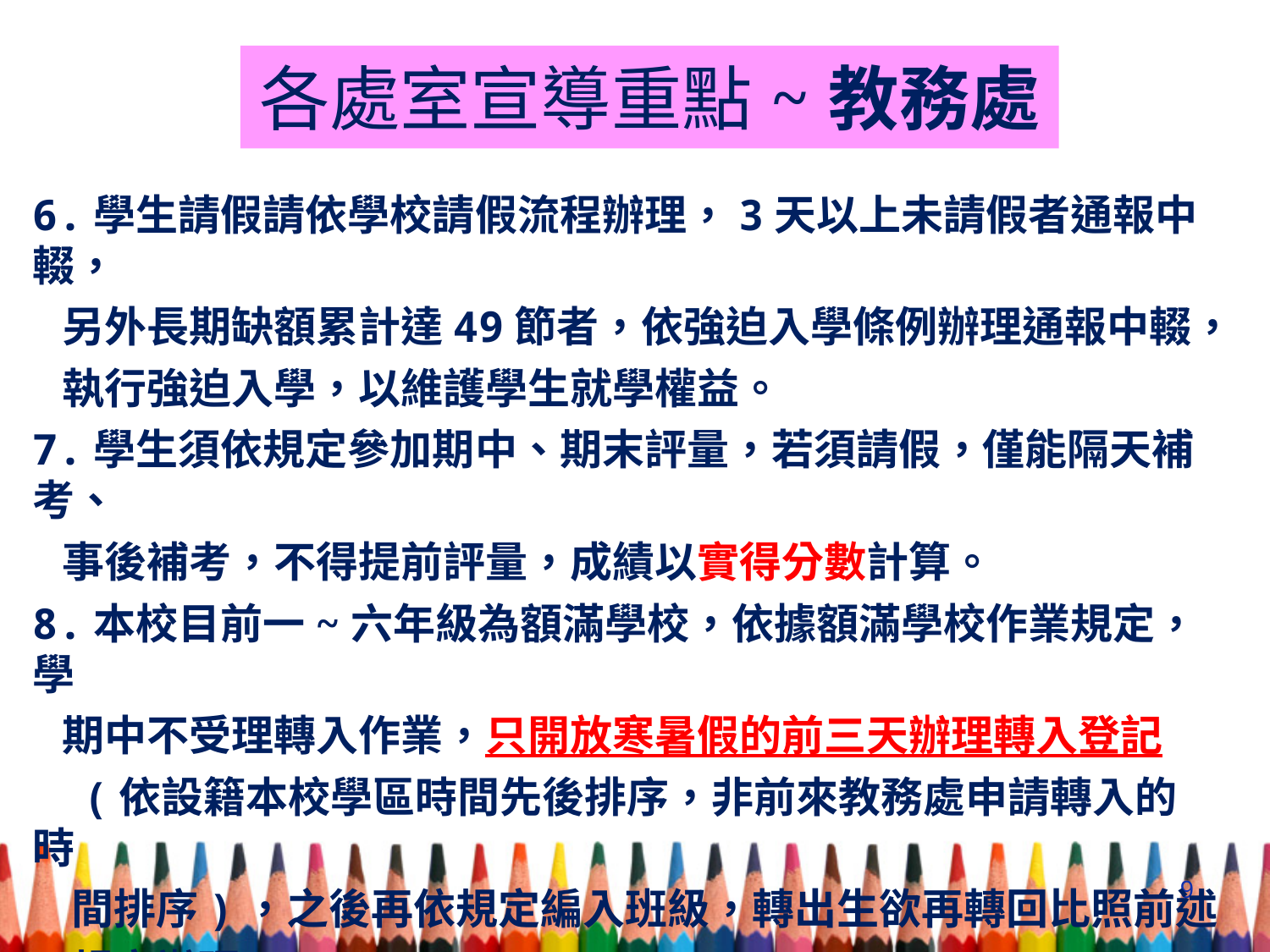

# 各處室宣導重點~教務處
6.學生請假請依學校請假流程辦理，3天以上未請假者通報中輟，
  另外長期缺額累計達49節者，依強迫入學條例辦理通報中輟，
  執行強迫入學，以維護學生就學權益。
7.學生須依規定參加期中、期末評量，若須請假，僅能隔天補考、
  事後補考，不得提前評量，成績以實得分數計算。
8.本校目前一~六年級為額滿學校，依據額滿學校作業規定，學
  期中不受理轉入作業，只開放寒暑假的前三天辦理轉入登記
  (依設籍本校學區時間先後排序，非前來教務處申請轉入的時
   間排序)，之後再依規定編入班級，轉出生欲再轉回比照前述
   規定辦理。
9